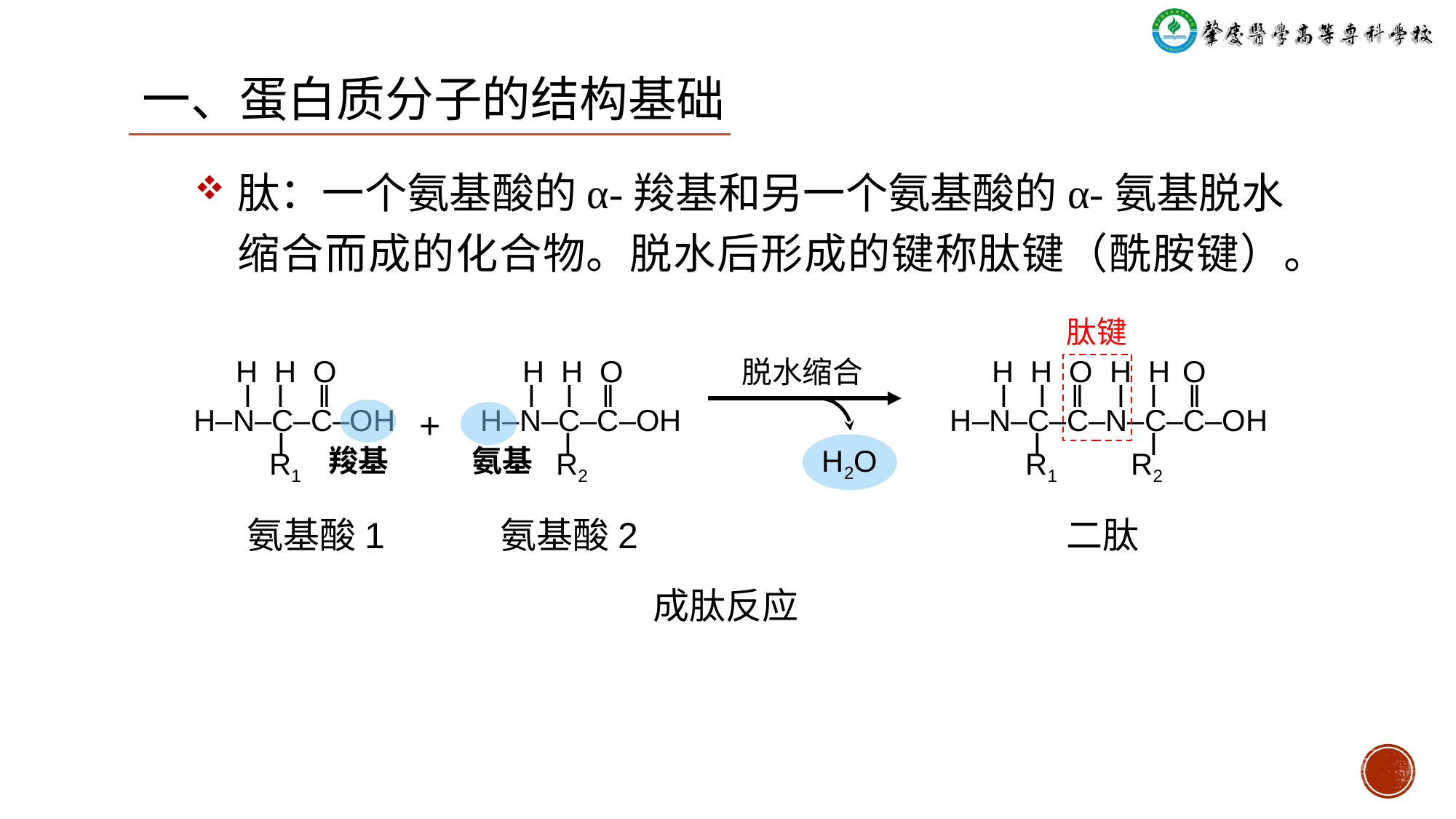

一、蛋白质分子的结构基础
肽：一个氨基酸的α-羧基和另一个氨基酸的α-氨基脱水缩合而成的化合物。脱水后形成的键称肽键（酰胺键）。
肽键
脱水缩合

     H  H  O
      ǀ   ǀ    ǁ
H‒N‒C‒C‒OH
          ǀ
         R1
     H  H  O
      ǀ    ǀ    ǁ
H‒N‒C‒C‒OH
          ǀ
         R2
     H  H  O  H  H  O
      ǀ    ǀ   ǁ    ǀ   ǀ    ǁ
H‒N‒C‒C‒N‒C‒C‒OH
          ǀ             ǀ
         R1               R2
+

H2O
羧基
氨基
氨基酸1
氨基酸2
二肽
成肽反应